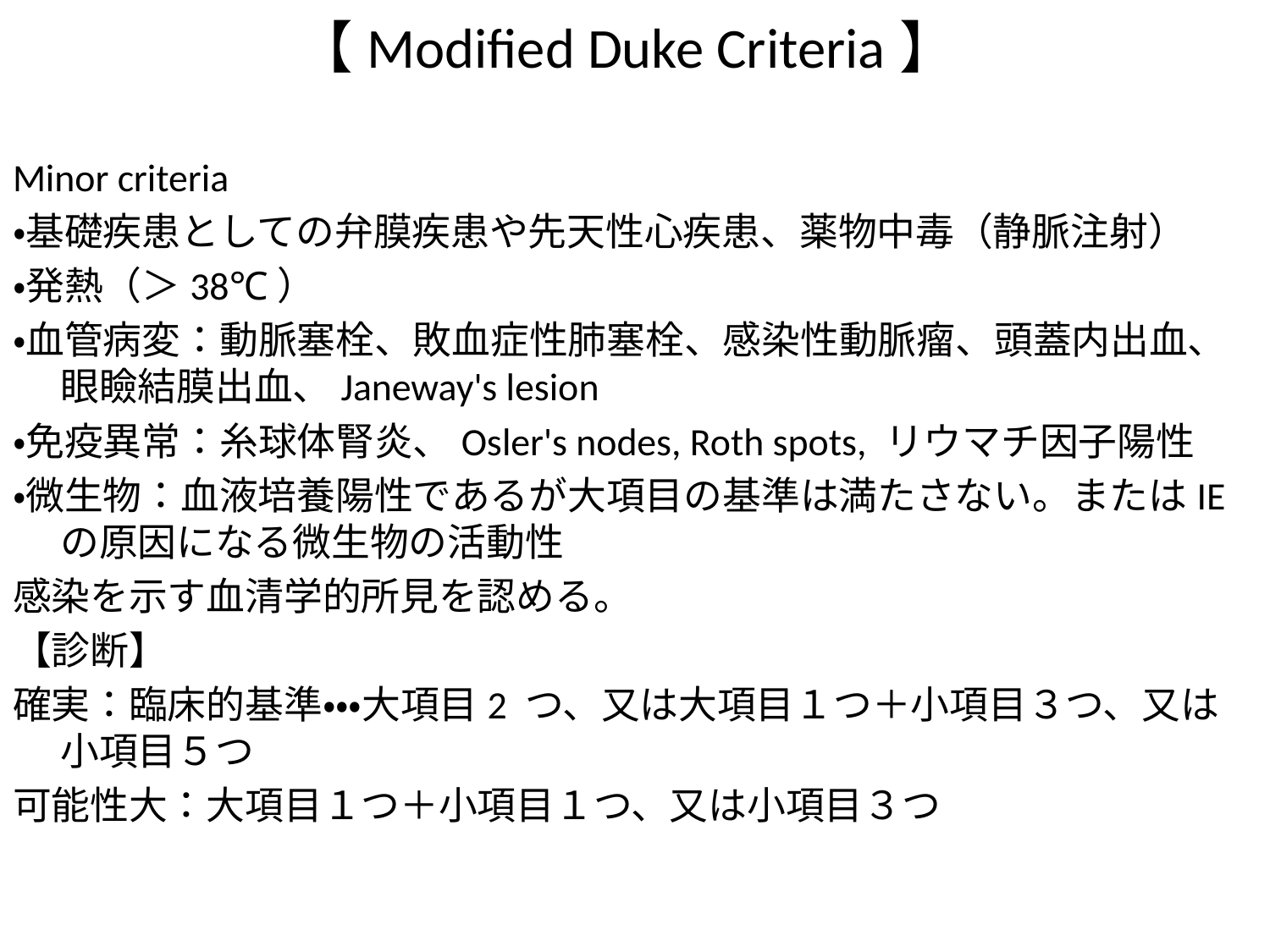

# 【Modified Duke Criteria】

Minor criteria
・基礎疾患としての弁膜疾患や先天性心疾患、薬物中毒（静脈注射）
・発熱（＞38℃）
・血管病変：動脈塞栓、敗血症性肺塞栓、感染性動脈瘤、頭蓋内出血、眼瞼結膜出血、Janeway's lesion
・免疫異常：糸球体腎炎、Osler's nodes, Roth spots, リウマチ因子陽性
・微生物：血液培養陽性であるが大項目の基準は満たさない。またはIE の原因になる微生物の活動性
感染を示す血清学的所見を認める。
【診断】
確実：臨床的基準・・・大項目2 つ、又は大項目１つ＋小項目３つ、又は小項目５つ
可能性大：大項目１つ＋小項目１つ、又は小項目３つ